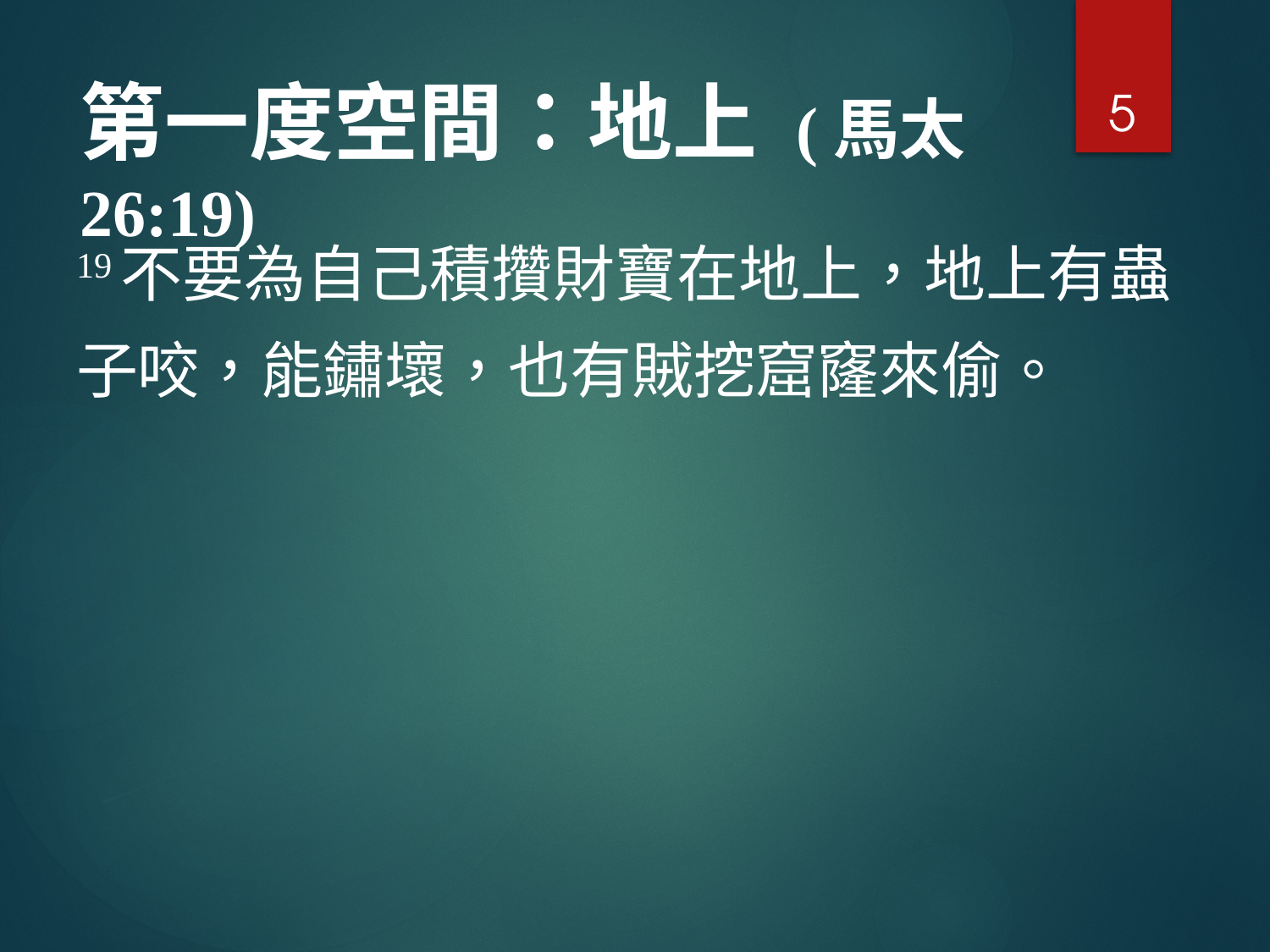

5
# 第一度空間：地上 (馬太26:19)
19不要為自己積攢財寶在地上，地上有蟲子咬，能鏽壞，也有賊挖窟窿來偷。